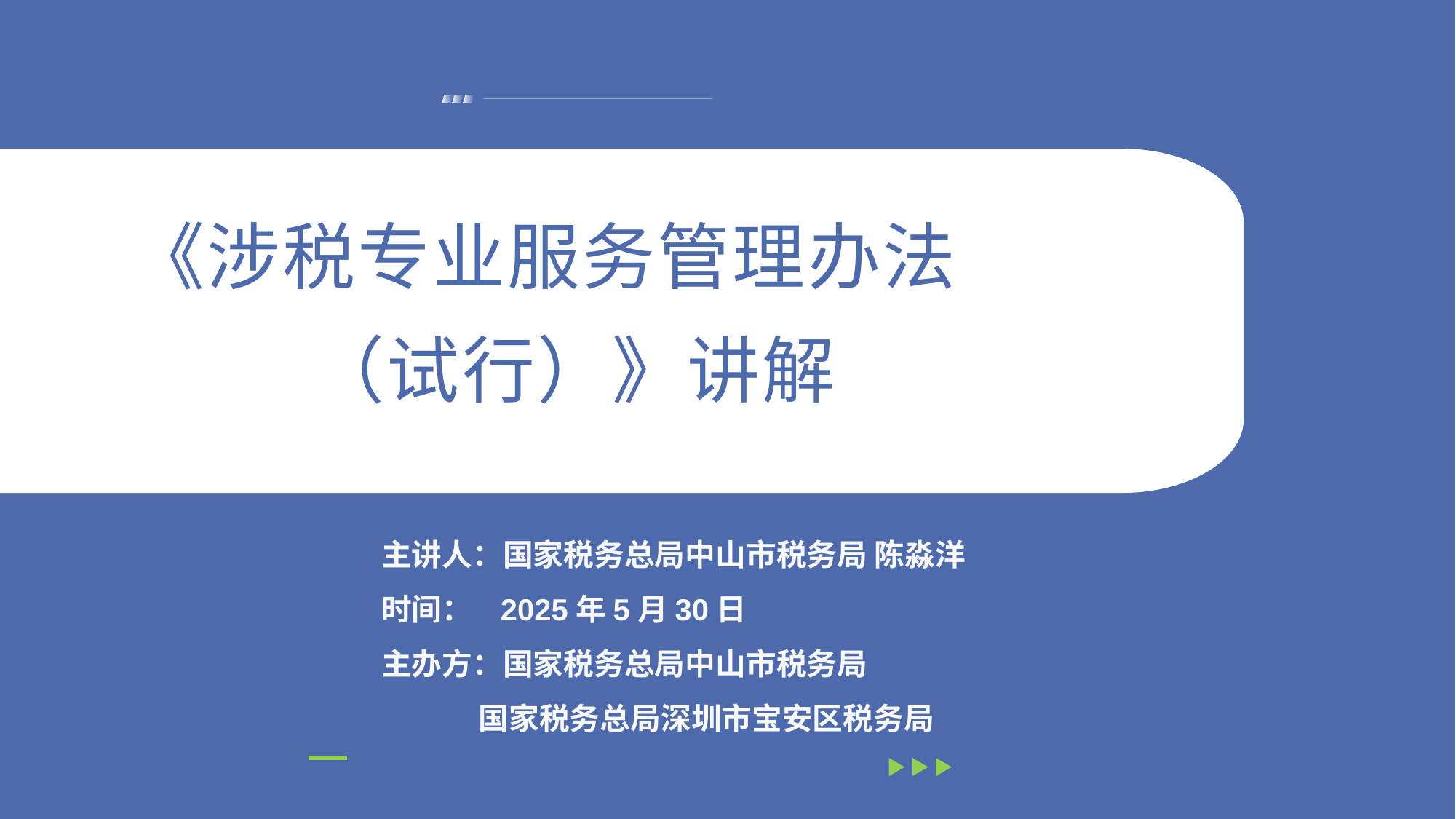

《涉税专业服务管理办法    （试行）》讲解

主讲人：国家税务总局中山市税务局 陈淼洋
时间：   2025年5月30日
主办方：国家税务总局中山市税务局
             国家税务总局深圳市宝安区税务局